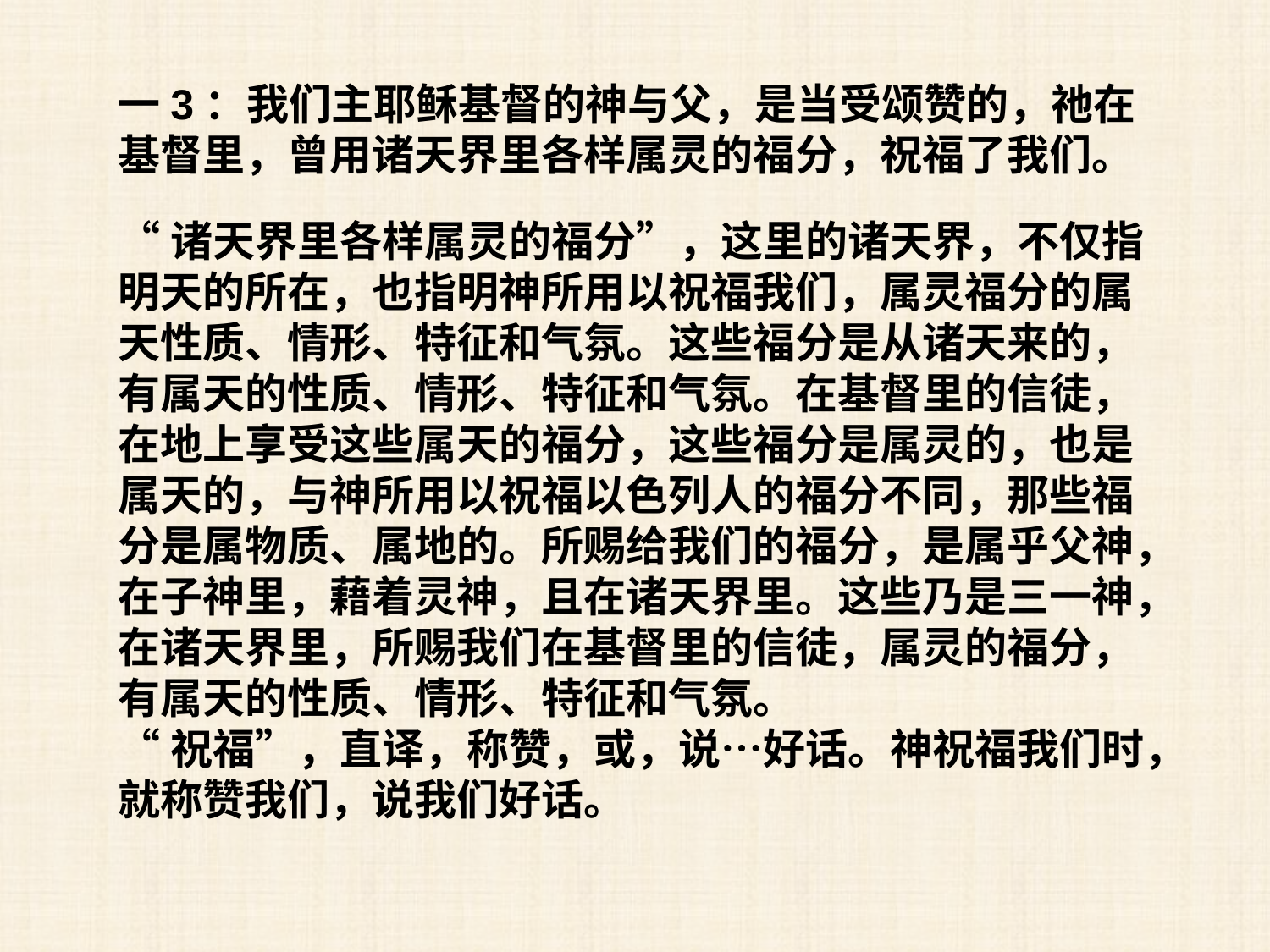

一3：我们主耶稣基督的神与父，是当受颂赞的，祂在基督里，曾用诸天界里各样属灵的福分，祝福了我们。
“诸天界里各样属灵的福分”，这里的诸天界，不仅指明天的所在，也指明神所用以祝福我们，属灵福分的属天性质、情形、特征和气氛。这些福分是从诸天来的，有属天的性质、情形、特征和气氛。在基督里的信徒，在地上享受这些属天的福分，这些福分是属灵的，也是属天的，与神所用以祝福以色列人的福分不同，那些福分是属物质、属地的。所赐给我们的福分，是属乎父神，在子神里，藉着灵神，且在诸天界里。这些乃是三一神，在诸天界里，所赐我们在基督里的信徒，属灵的福分，有属天的性质、情形、特征和气氛。
“祝福”，直译，称赞，或，说…好话。神祝福我们时，就称赞我们，说我们好话。